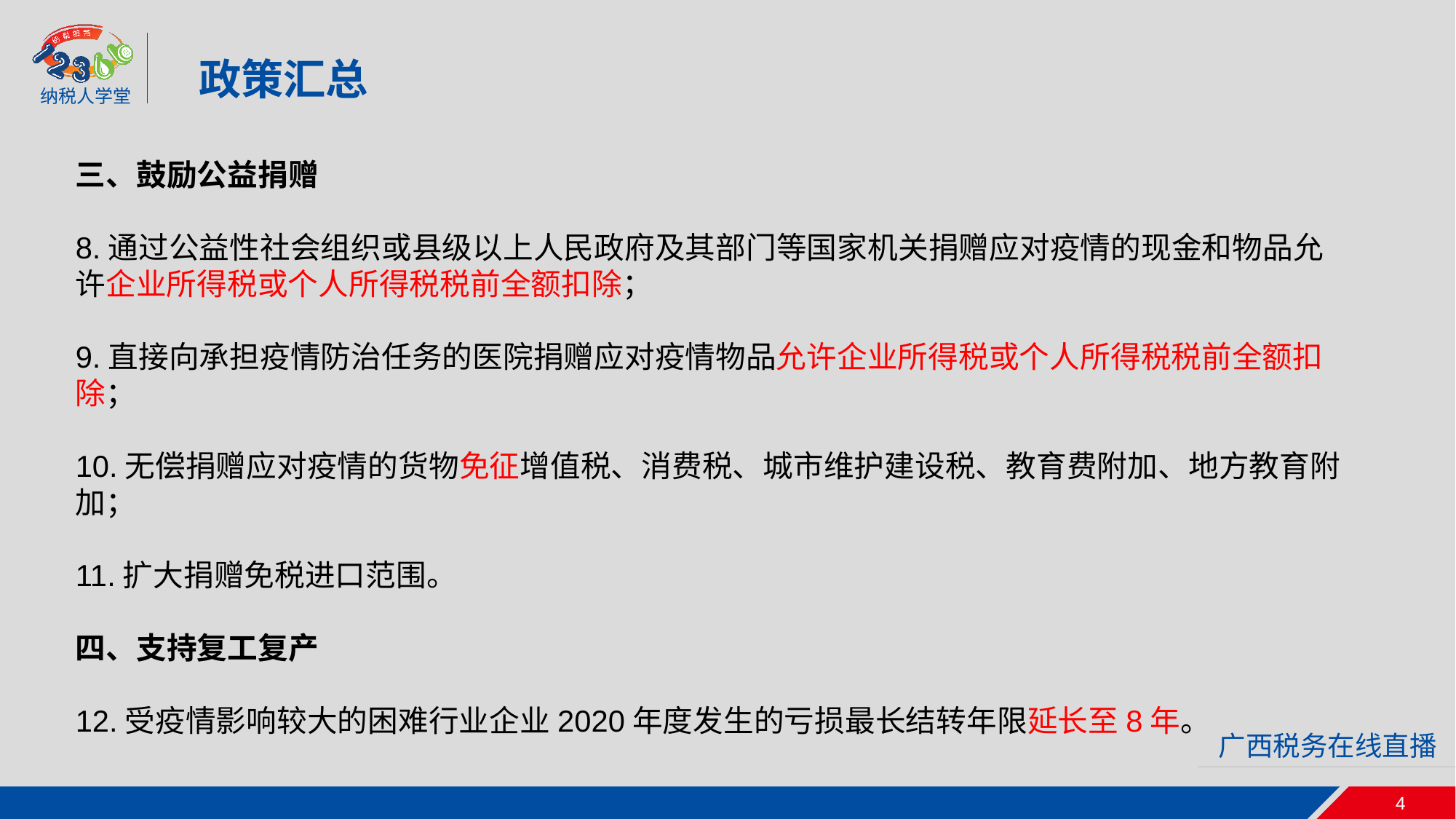

政策汇总
三、鼓励公益捐赠

8.通过公益性社会组织或县级以上人民政府及其部门等国家机关捐赠应对疫情的现金和物品允许企业所得税或个人所得税税前全额扣除；

9.直接向承担疫情防治任务的医院捐赠应对疫情物品允许企业所得税或个人所得税税前全额扣除；

10.无偿捐赠应对疫情的货物免征增值税、消费税、城市维护建设税、教育费附加、地方教育附加；

11.扩大捐赠免税进口范围。

四、支持复工复产

12.受疫情影响较大的困难行业企业2020年度发生的亏损最长结转年限延长至8年。